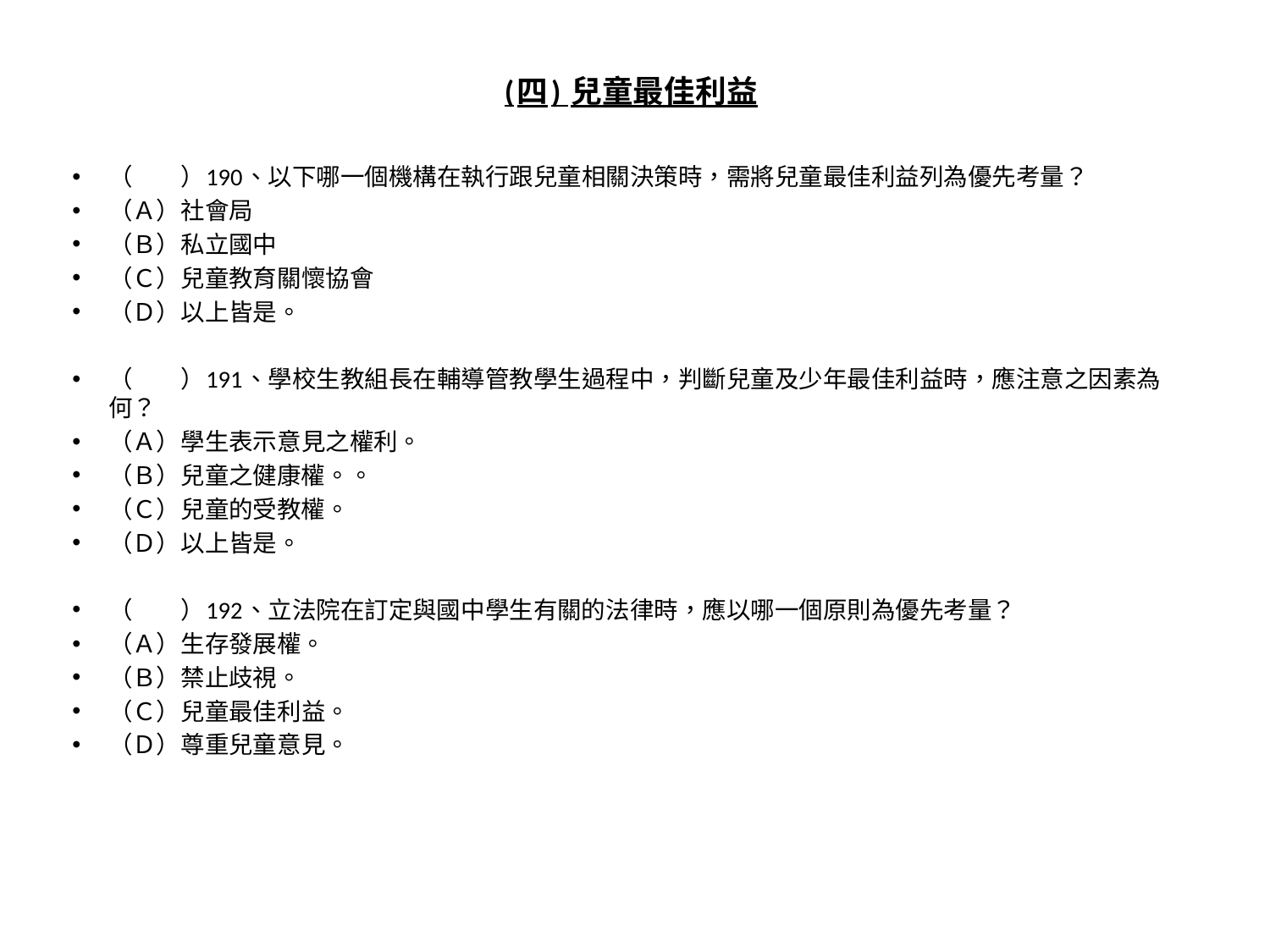

# (四) 兒童最佳利益
（　　）190、以下哪一個機構在執行跟兒童相關決策時，需將兒童最佳利益列為優先考量？
（Ａ）社會局
（Ｂ）私立國中
（Ｃ）兒童教育關懷協會
（Ｄ）以上皆是。

（　　）191、學校生教組長在輔導管教學生過程中，判斷兒童及少年最佳利益時，應注意之因素為何？
（Ａ）學生表示意見之權利。
（Ｂ）兒童之健康權。。
（Ｃ）兒童的受教權。
（Ｄ）以上皆是。

（　　）192、立法院在訂定與國中學生有關的法律時，應以哪一個原則為優先考量？
（Ａ）生存發展權。
（Ｂ）禁止歧視。
（Ｃ）兒童最佳利益。
（Ｄ）尊重兒童意見。